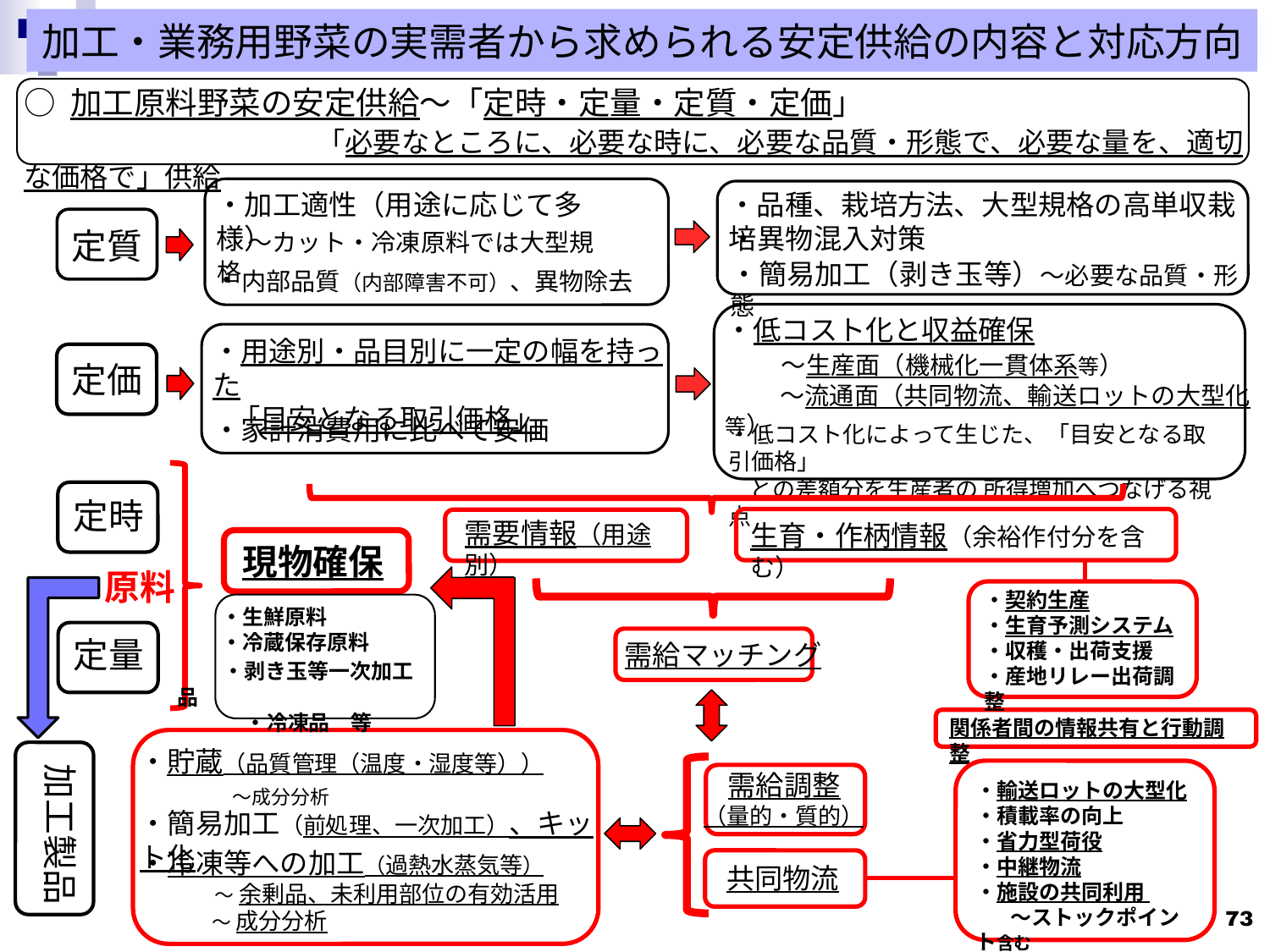

加工・業務用野菜の実需者から求められる安定供給の内容と対応方向
○ 加工原料野菜の安定供給～「定時・定量・定質・定価」
　　　　　　　　 　「必要なところに、必要な時に、必要な品質・形態で、必要な量を、適切な価格で」供給

・加工適性（用途に応じて多様）
　 ～カット・冷凍原料では大型規格
・内部品質（内部障害不可）、異物除去
・品種、栽培方法、大型規格の高単収栽培

定質
・異物混入対策

・簡易加工（剥き玉等）～必要な品質・形態

・低コスト化と収益確保
　　～生産面（機械化一貫体系等）
　　 ～流通面（共同物流、輸送ロットの大型化等）
・低コスト化によって生じた、「目安となる取引価格」
   との差額分を生産者の 所得増加へつなげる視点

・用途別・品目別に一定の幅を持った
  「目安となる取引価格」
・家計消費用に比べて安価

定価

定時

生育・作柄情報（余裕作付分を含む）
需要情報（用途別）

現物確保
原料

・契約生産
・生育予測システム
・収穫・出荷支援
・産地リレー出荷調整

        ・生鮮原料
        ・冷蔵保存原料
       ・剥き玉等一次加工品
　　　 ・冷凍品　等

定量

需給マッチング

関係者間の情報共有と行動調整

・貯蔵（品質管理（温度・湿度等））
　　～成分分析
・冷凍等への加工（過熱水蒸気等）
           　～ 余剰品、未利用部位の有効活用
　            ～ 成分分析
・簡易加工（前処理、一次加工）、キット化

加工製品

・輸送ロットの大型化
・積載率の向上
・省力型荷役
・中継物流
・施設の共同利用
　　～ストックポイント含む
需給調整
（量的・質的）

共同物流
73